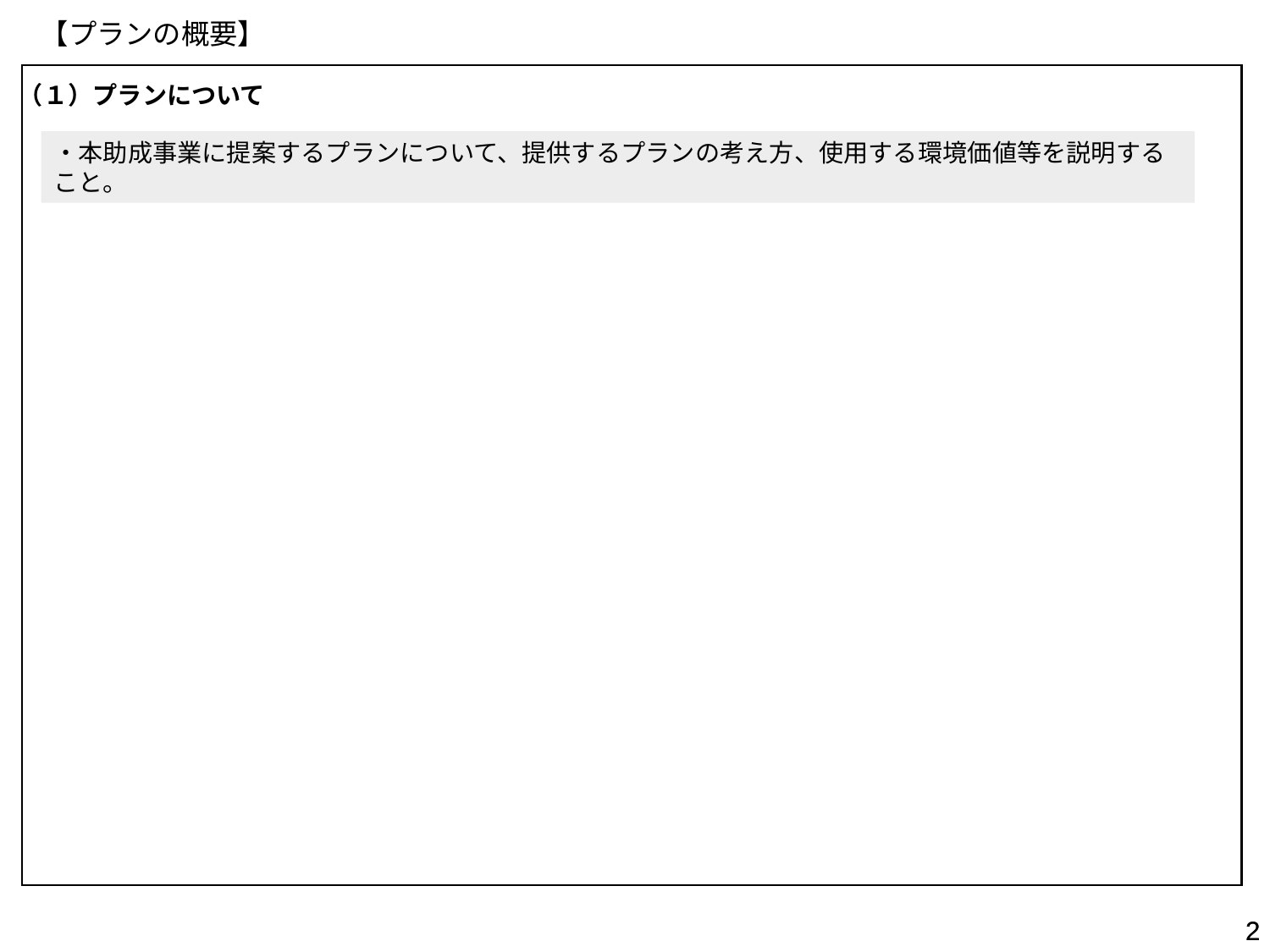

# 【プランの概要】

（１）プランについて
・本助成事業に提案するプランについて、提供するプランの考え方、使用する環境価値等を説明すること。
2
2